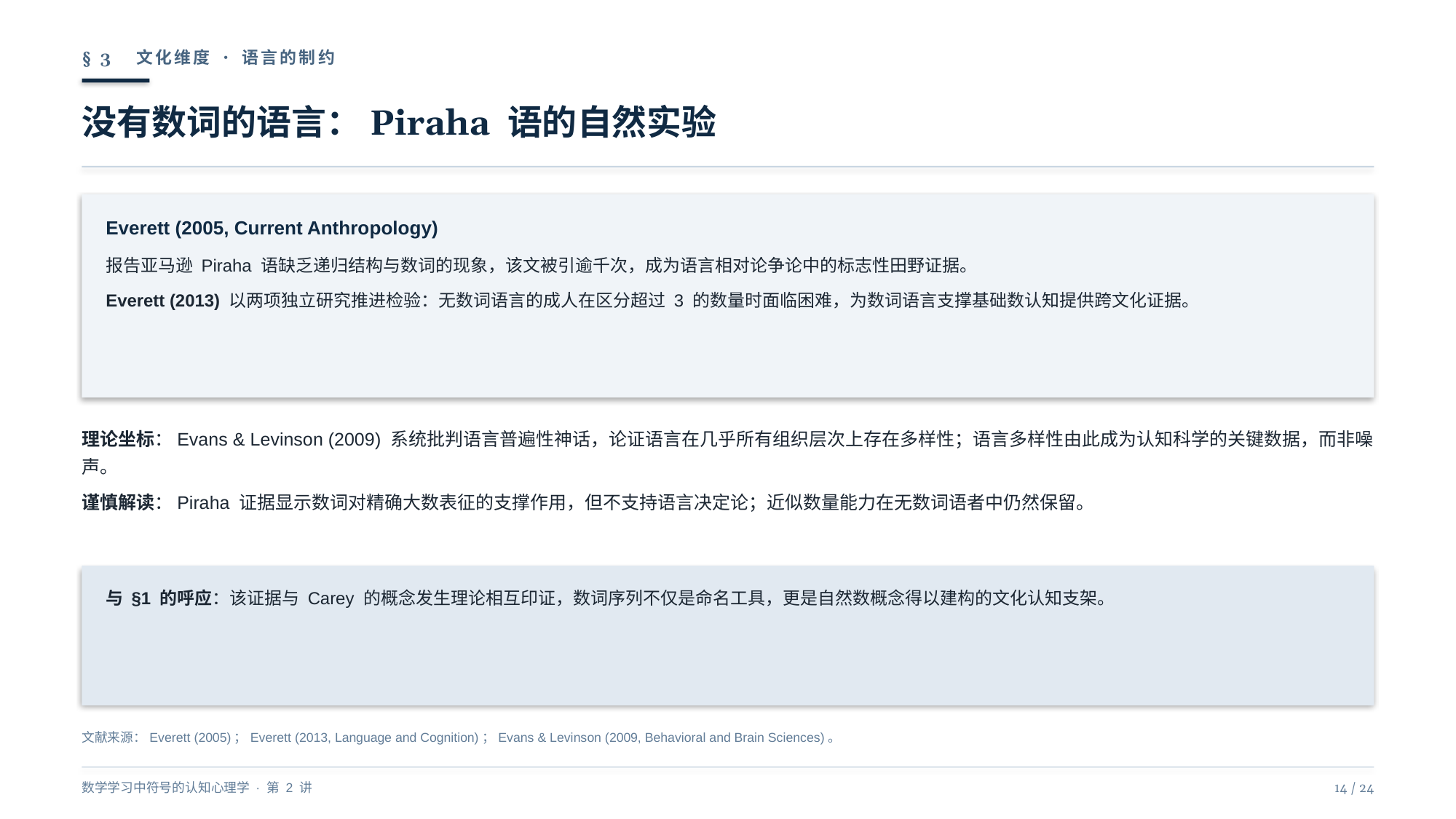

§ 3　文化维度 · 语言的制约

没有数词的语言：Piraha 语的自然实验

Everett (2005, Current Anthropology)
报告亚马逊 Piraha 语缺乏递归结构与数词的现象，该文被引逾千次，成为语言相对论争论中的标志性田野证据。
Everett (2013) 以两项独立研究推进检验：无数词语言的成人在区分超过 3 的数量时面临困难，为数词语言支撑基础数认知提供跨文化证据。
理论坐标：Evans & Levinson (2009) 系统批判语言普遍性神话，论证语言在几乎所有组织层次上存在多样性；语言多样性由此成为认知科学的关键数据，而非噪声。
谨慎解读：Piraha 证据显示数词对精确大数表征的支撑作用，但不支持语言决定论；近似数量能力在无数词语者中仍然保留。

与 §1 的呼应：该证据与 Carey 的概念发生理论相互印证，数词序列不仅是命名工具，更是自然数概念得以建构的文化认知支架。
文献来源：Everett (2005)；Everett (2013, Language and Cognition)；Evans & Levinson (2009, Behavioral and Brain Sciences)。

数学学习中符号的认知心理学 · 第 2 讲
14 / 24